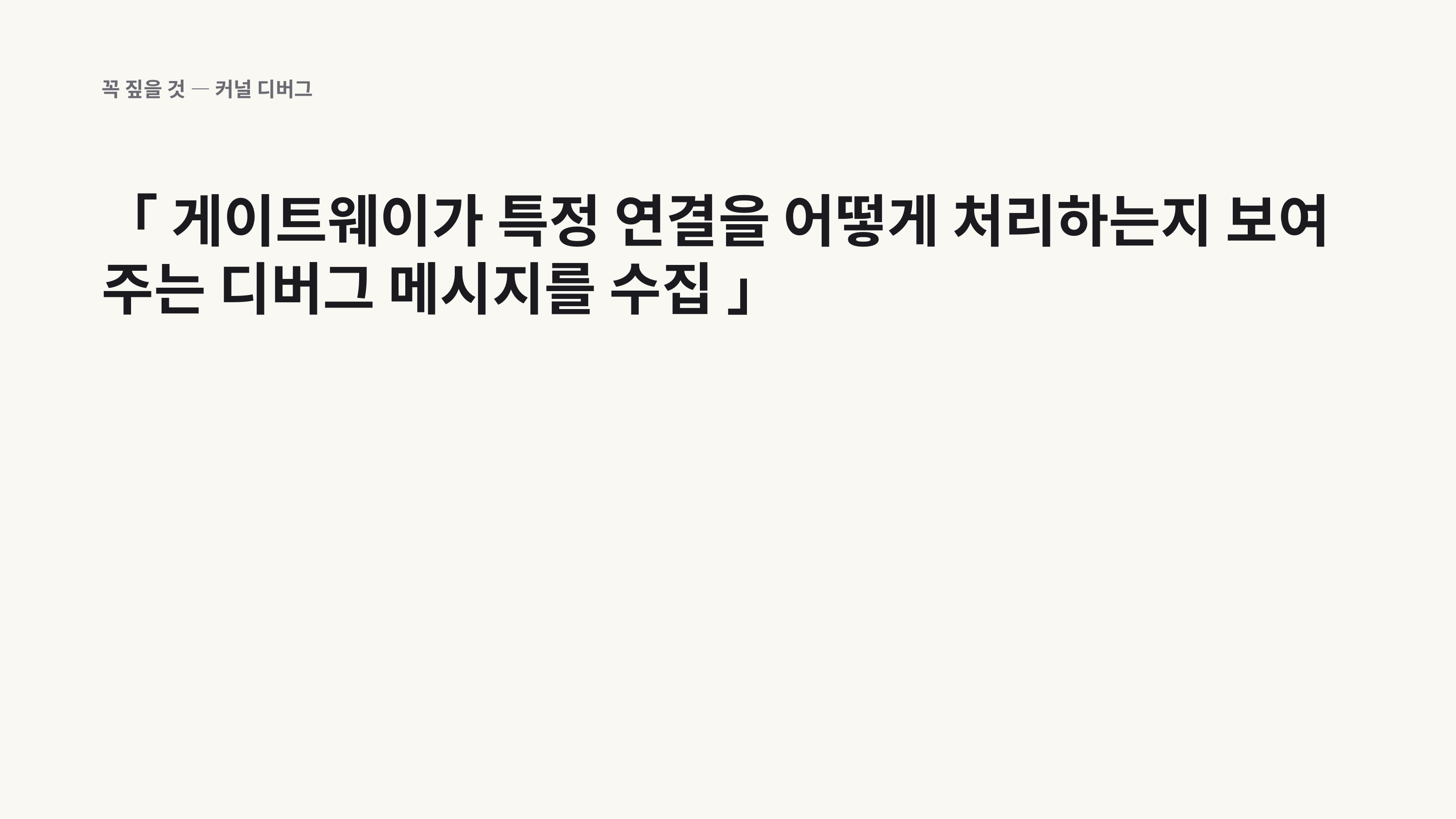

꼭 짚을 것 — 커널 디버그
「 게이트웨이가 특정 연결을 어떻게 처리하는지 보여 주는 디버그 메시지를 수집 」